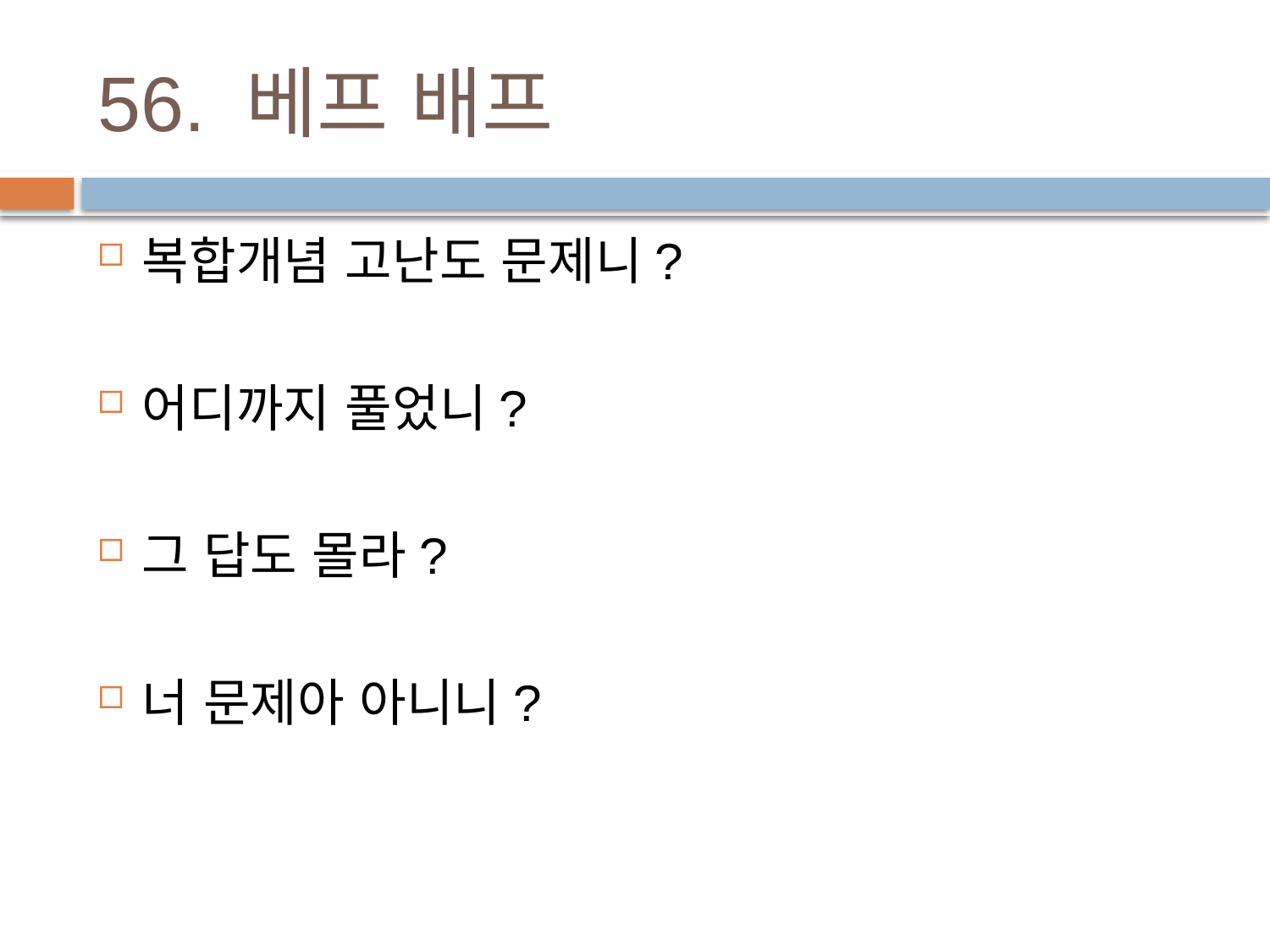

# 56. 베프 배프
복합개념 고난도 문제니?

어디까지 풀었니?

그 답도 몰라?

너 문제아 아니니?